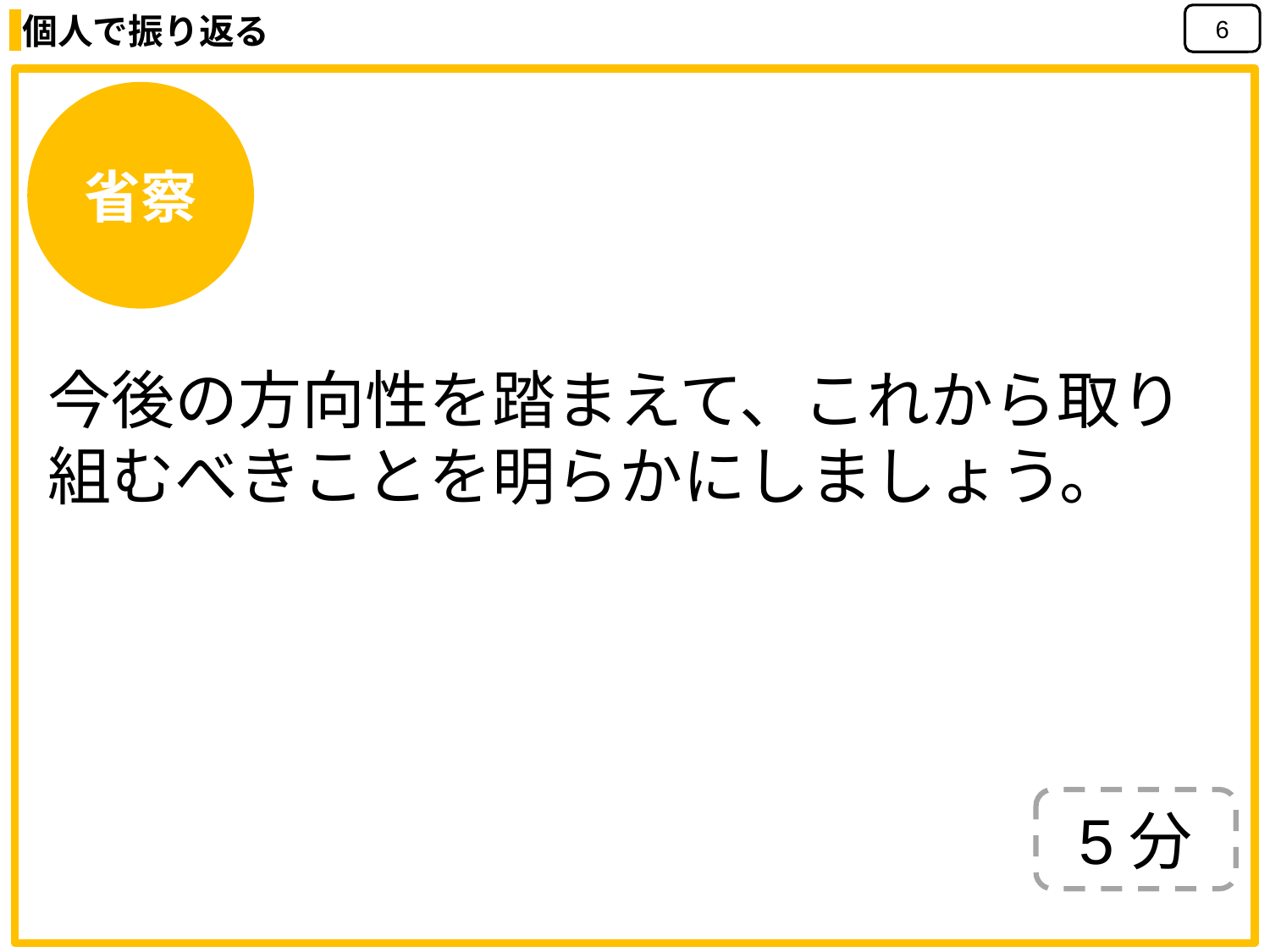

個人で振り返る
6

省察
今後の方向性を踏まえて、これから取り組むべきことを明らかにしましょう。
5分